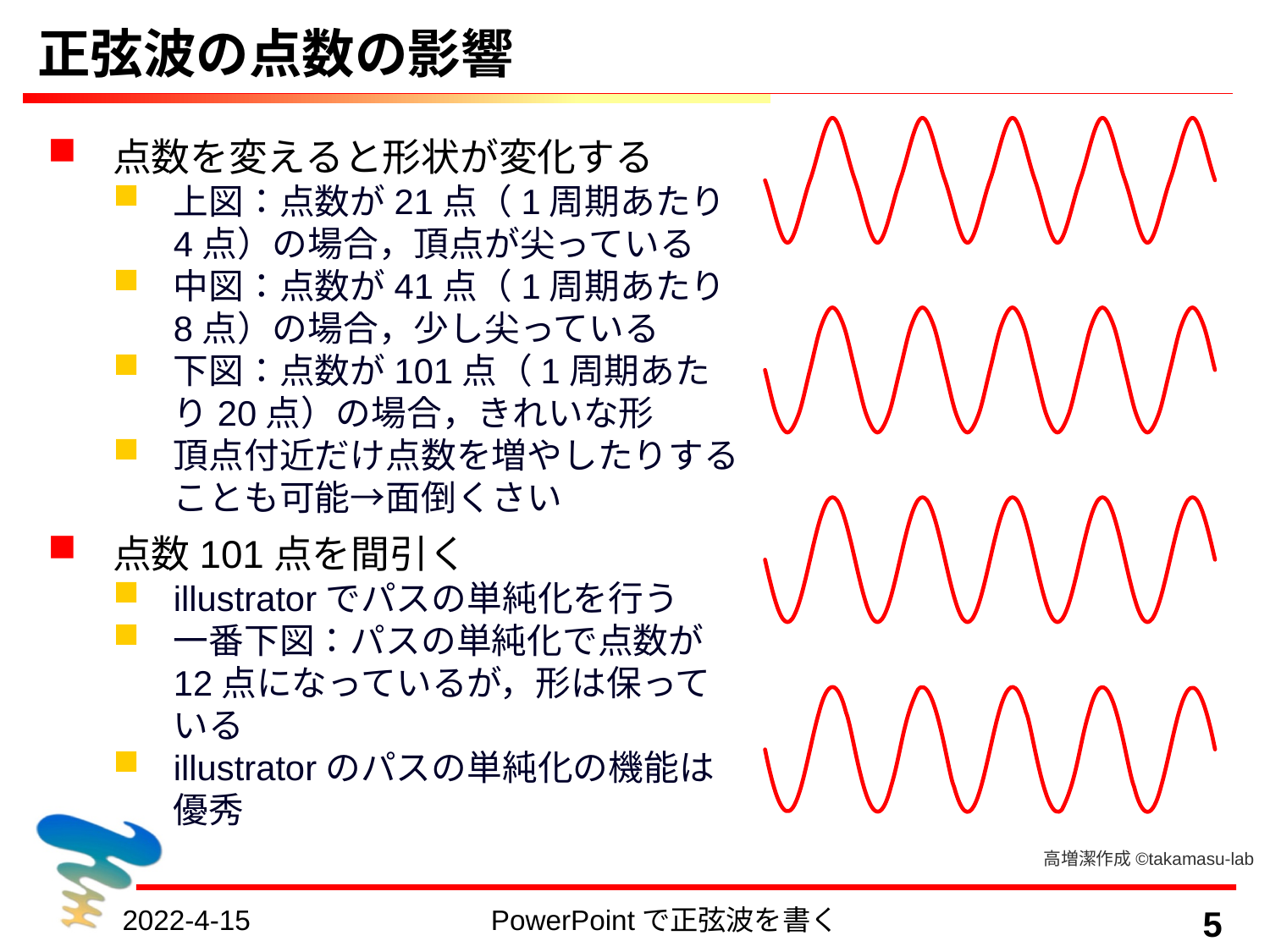

# 正弦波の点数の影響

点数を変えると形状が変化する
上図：点数が21点（1周期あたり4点）の場合，頂点が尖っている
中図：点数が41点（1周期あたり8点）の場合，少し尖っている
下図：点数が101点（1周期あたり20点）の場合，きれいな形
頂点付近だけ点数を増やしたりすることも可能→面倒くさい
点数101点を間引く
illustratorでパスの単純化を行う
一番下図：パスの単純化で点数が12点になっているが，形は保っている
illustratorのパスの単純化の機能は優秀

高増潔作成©takamasu-lab
2022-4-15
PowerPointで正弦波を書く
5